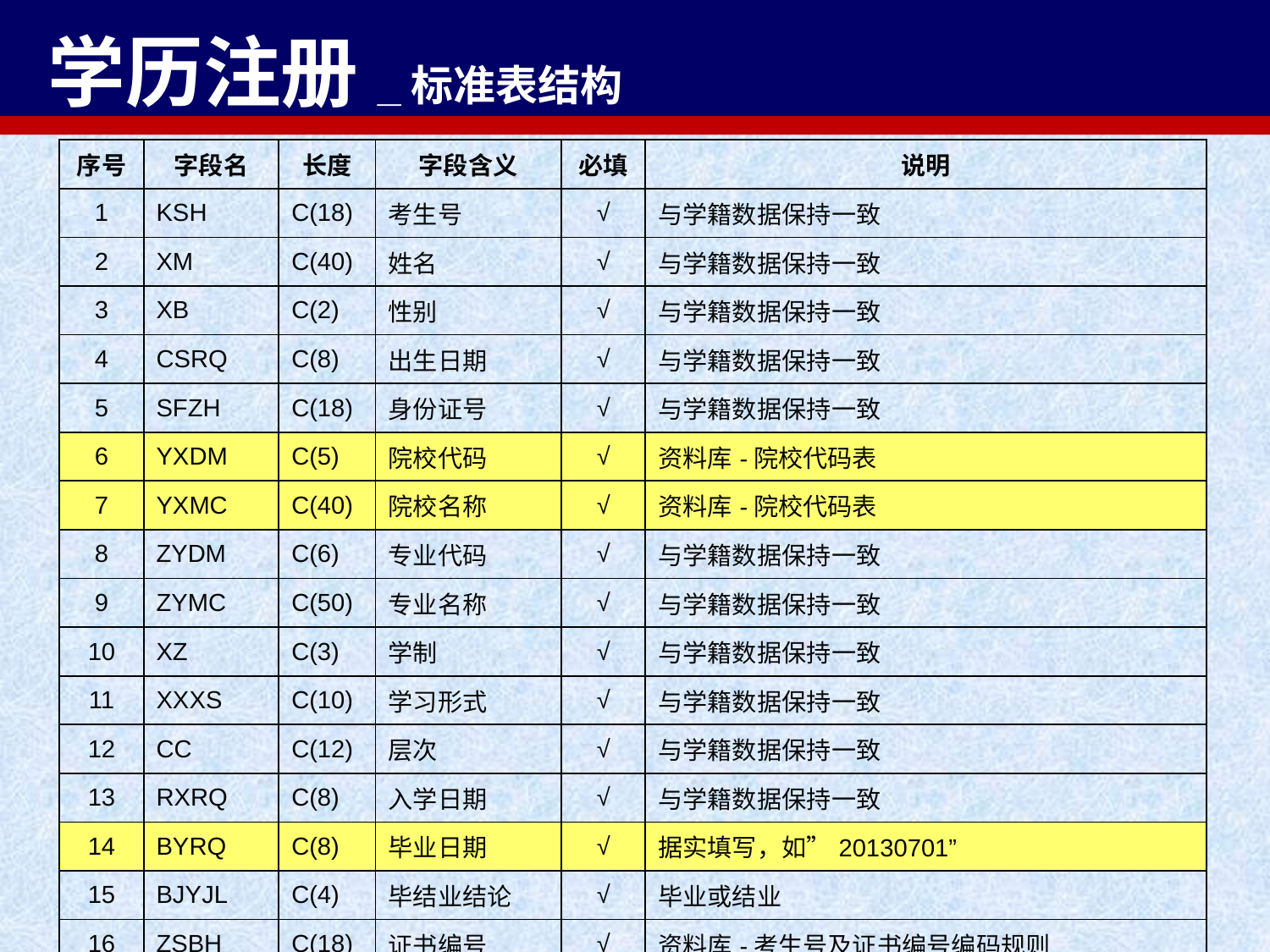

学历注册_标准表结构
| 序号 | 字段名 | 长度 | 字段含义 | 必填 | 说明 |
| --- | --- | --- | --- | --- | --- |
| 1 | KSH | C(18) | 考生号 | √ | 与学籍数据保持一致 |
| 2 | XM | C(40) | 姓名 | √ | 与学籍数据保持一致 |
| 3 | XB | C(2) | 性别 | √ | 与学籍数据保持一致 |
| 4 | CSRQ | C(8) | 出生日期 | √ | 与学籍数据保持一致 |
| 5 | SFZH | C(18) | 身份证号 | √ | 与学籍数据保持一致 |
| 6 | YXDM | C(5) | 院校代码 | √ | 资料库-院校代码表 |
| 7 | YXMC | C(40) | 院校名称 | √ | 资料库-院校代码表 |
| 8 | ZYDM | C(6) | 专业代码 | √ | 与学籍数据保持一致 |
| 9 | ZYMC | C(50) | 专业名称 | √ | 与学籍数据保持一致 |
| 10 | XZ | C(3) | 学制 | √ | 与学籍数据保持一致 |
| 11 | XXXS | C(10) | 学习形式 | √ | 与学籍数据保持一致 |
| 12 | CC | C(12) | 层次 | √ | 与学籍数据保持一致 |
| 13 | RXRQ | C(8) | 入学日期 | √ | 与学籍数据保持一致 |
| 14 | BYRQ | C(8) | 毕业日期 | √ | 据实填写，如”20130701” |
| 15 | BJYJL | C(4) | 毕结业结论 | √ | 毕业或结业 |
| 16 | ZSBH | C(18) | 证书编号 | √ | 资料库-考生号及证书编号编码规则 |
| 17 | XZM | C(40) | 校长名 | √ | 据实填写 |
| 18 | BZ | C(50) | 备注 |  |  |